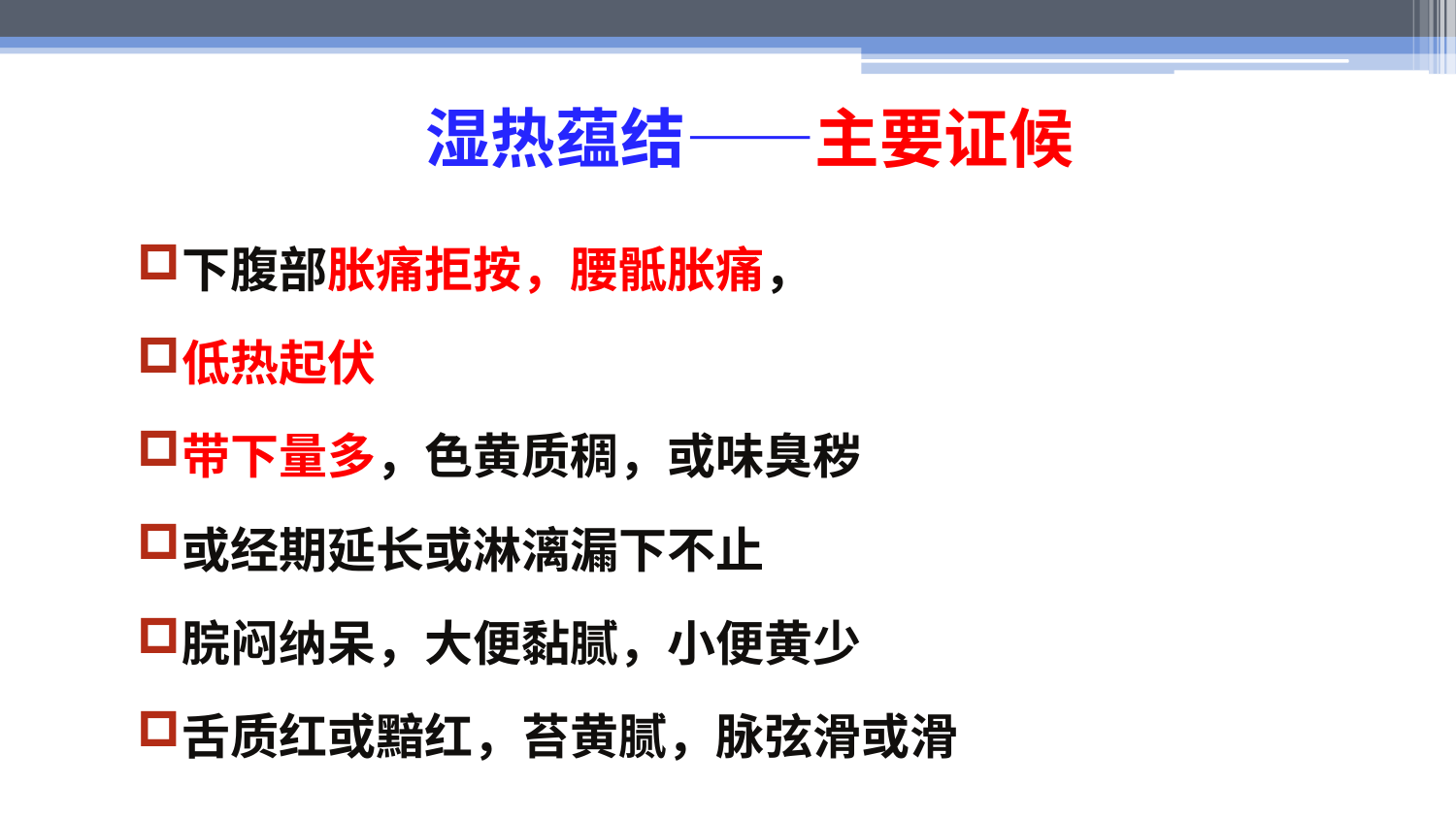

# 湿热蕴结——主要证候
下腹部胀痛拒按，腰骶胀痛，
低热起伏
带下量多，色黄质稠，或味臭秽
或经期延长或淋漓漏下不止
脘闷纳呆，大便黏腻，小便黄少
舌质红或黯红，苔黄腻，脉弦滑或滑